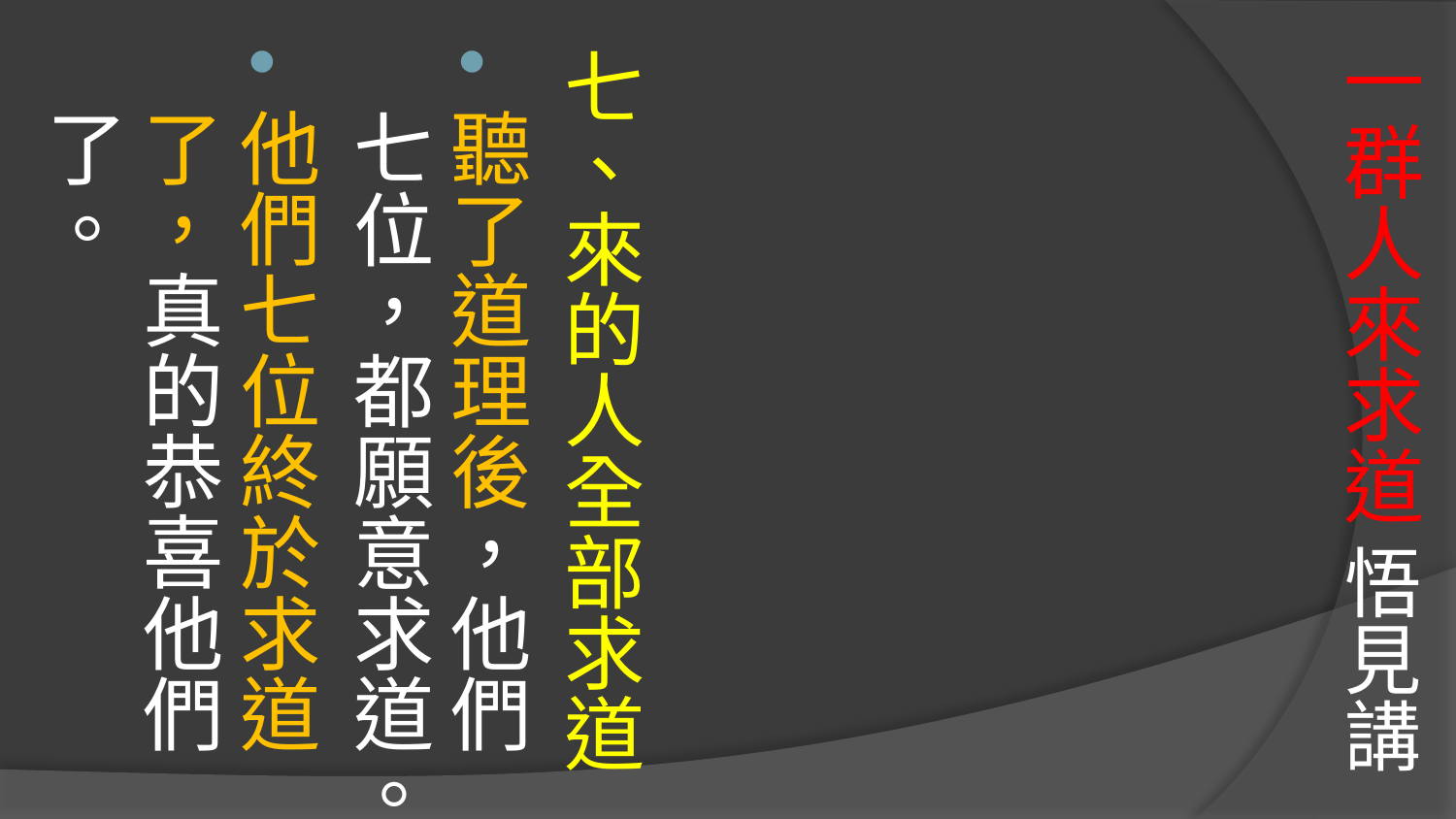

# 一群人來求道 悟見講
七、來的人全部求道
聽了道理後，他們七位，都願意求道。
他們七位終於求道了，真的恭喜他們了。